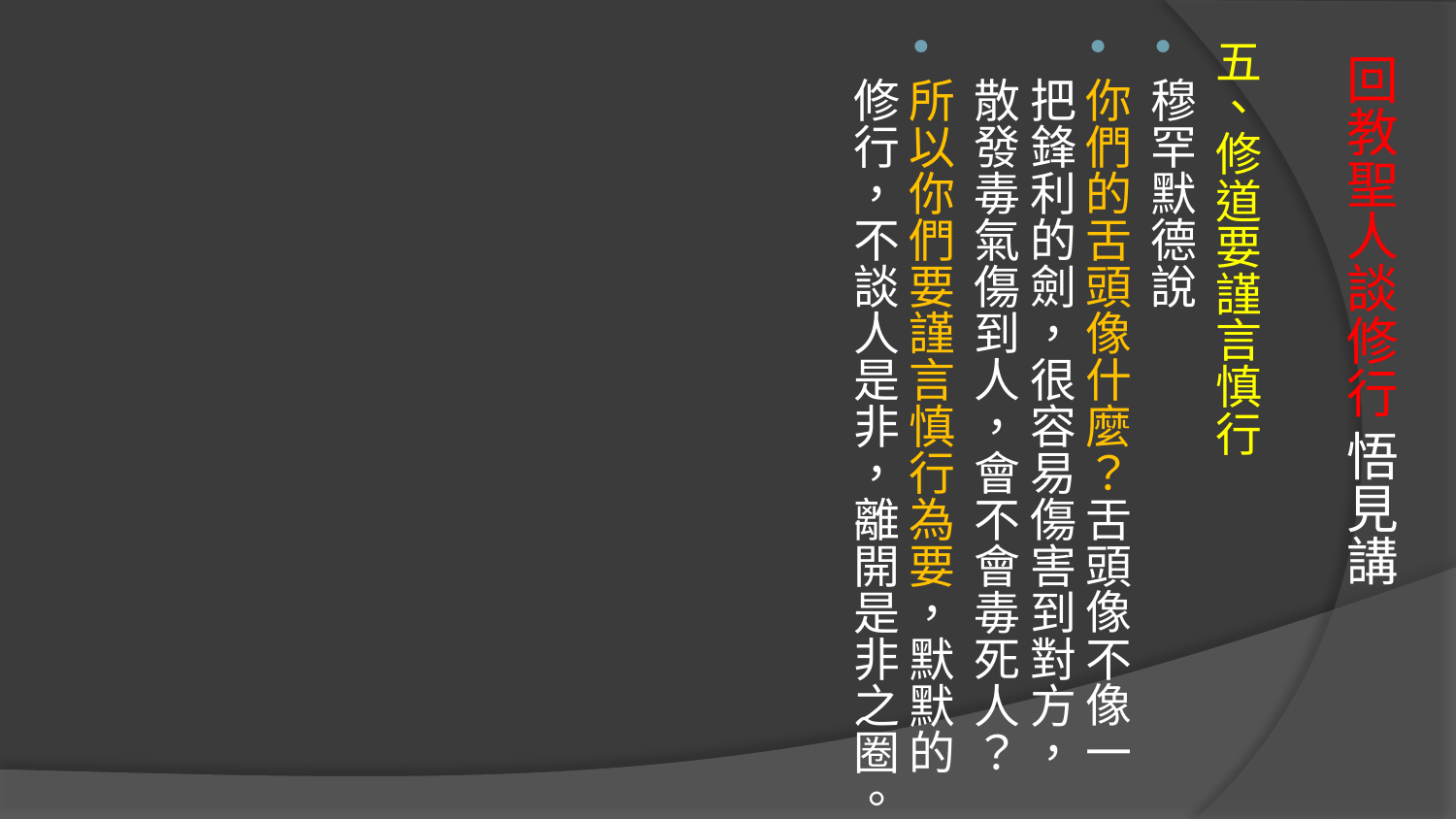

五、修道要謹言慎行
穆罕默德說
你們的舌頭像什麼？舌頭像不像一把鋒利的劍，很容易傷害到對方，散發毒氣傷到人，會不會毒死人？
所以你們要謹言慎行為要，默默的修行，不談人是非，離開是非之圈。

# 回教聖人談修行 悟見講